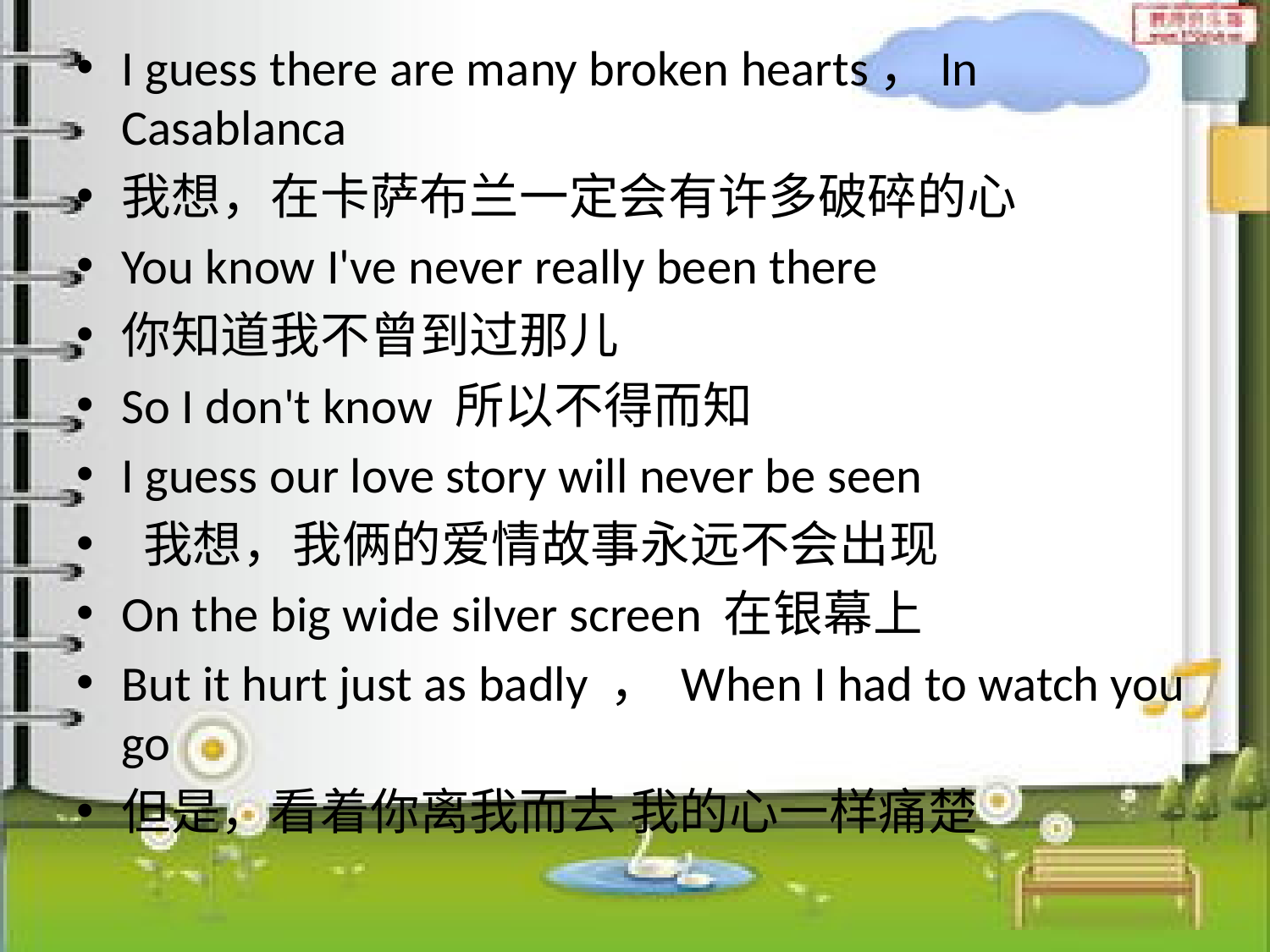

I guess there are many broken hearts，In Casablanca
我想，在卡萨布兰一定会有许多破碎的心
You know I've never really been there
你知道我不曾到过那儿
So I don't know 所以不得而知
I guess our love story will never be seen
 我想，我俩的爱情故事永远不会出现
On the big wide silver screen 在银幕上
But it hurt just as badly ， When I had to watch you go
但是，看着你离我而去 我的心一样痛楚